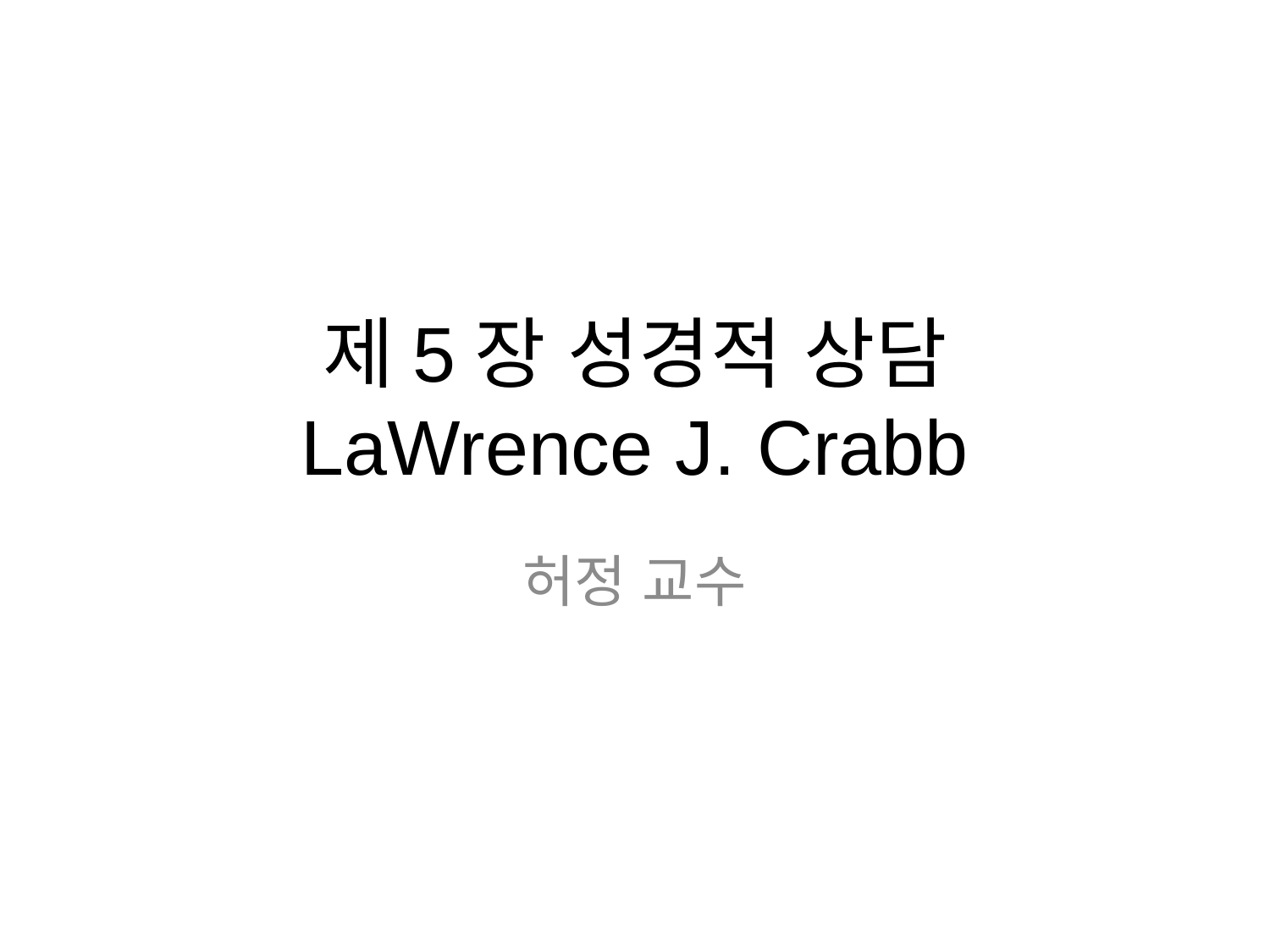

# 제5장 성경적 상담 LaWrence J. Crabb
허정 교수